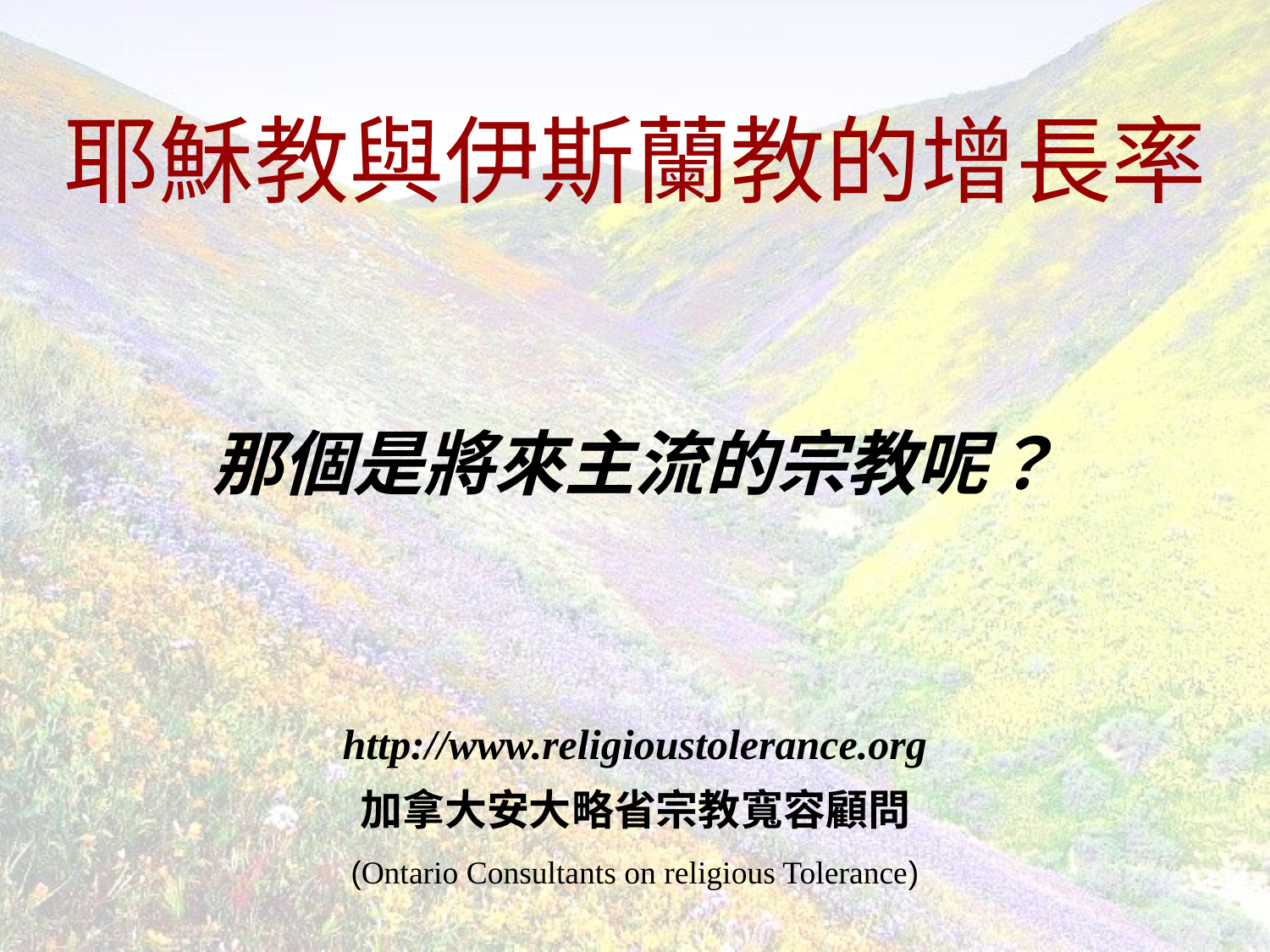

# 耶穌教與伊斯蘭教的增長率
那個是將來主流的宗教呢？
http://www.religioustolerance.org
加拿大安大略省宗教寬容顧問
(Ontario Consultants on religious Tolerance)